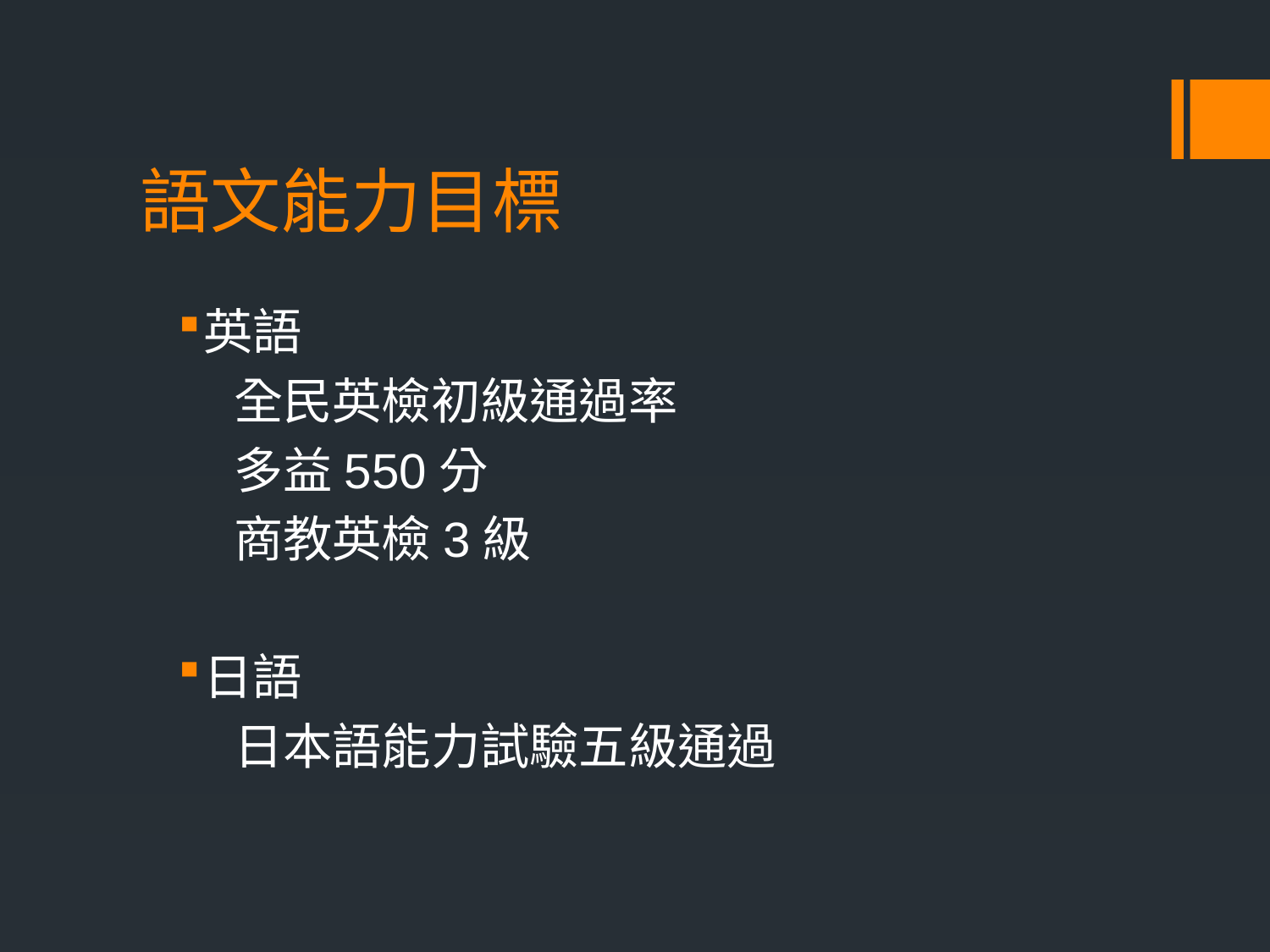

# 語文能力目標
英語
    全民英檢初級通過率
    多益550分
    商教英檢3級

日語
    日本語能力試驗五級通過